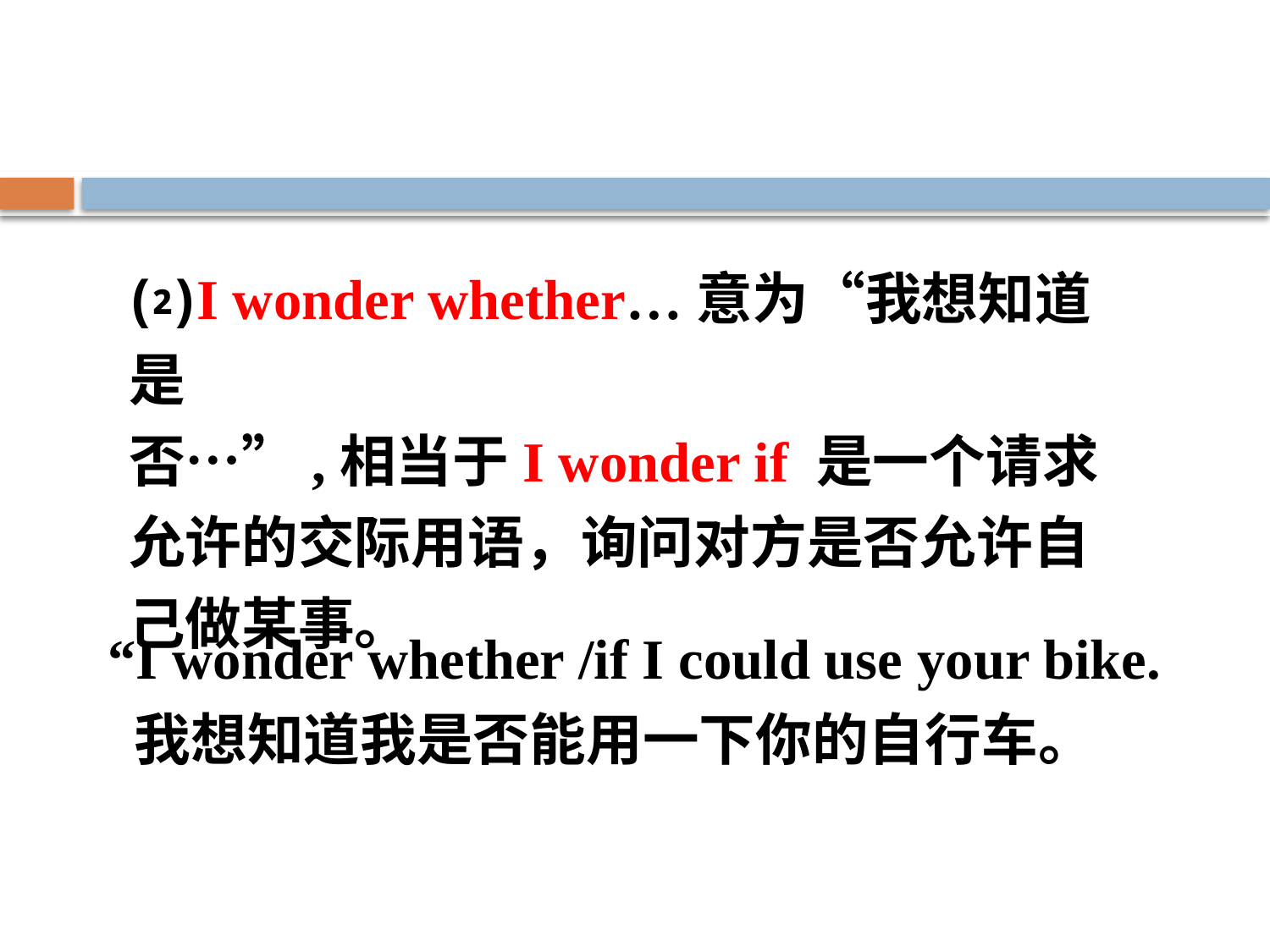

⑵I wonder whether…意为“我想知道是
否…”,相当于I wonder if 是一个请求允许的交际用语，询问对方是否允许自己做某事。
“I wonder whether /if I could use your bike.
 我想知道我是否能用一下你的自行车。